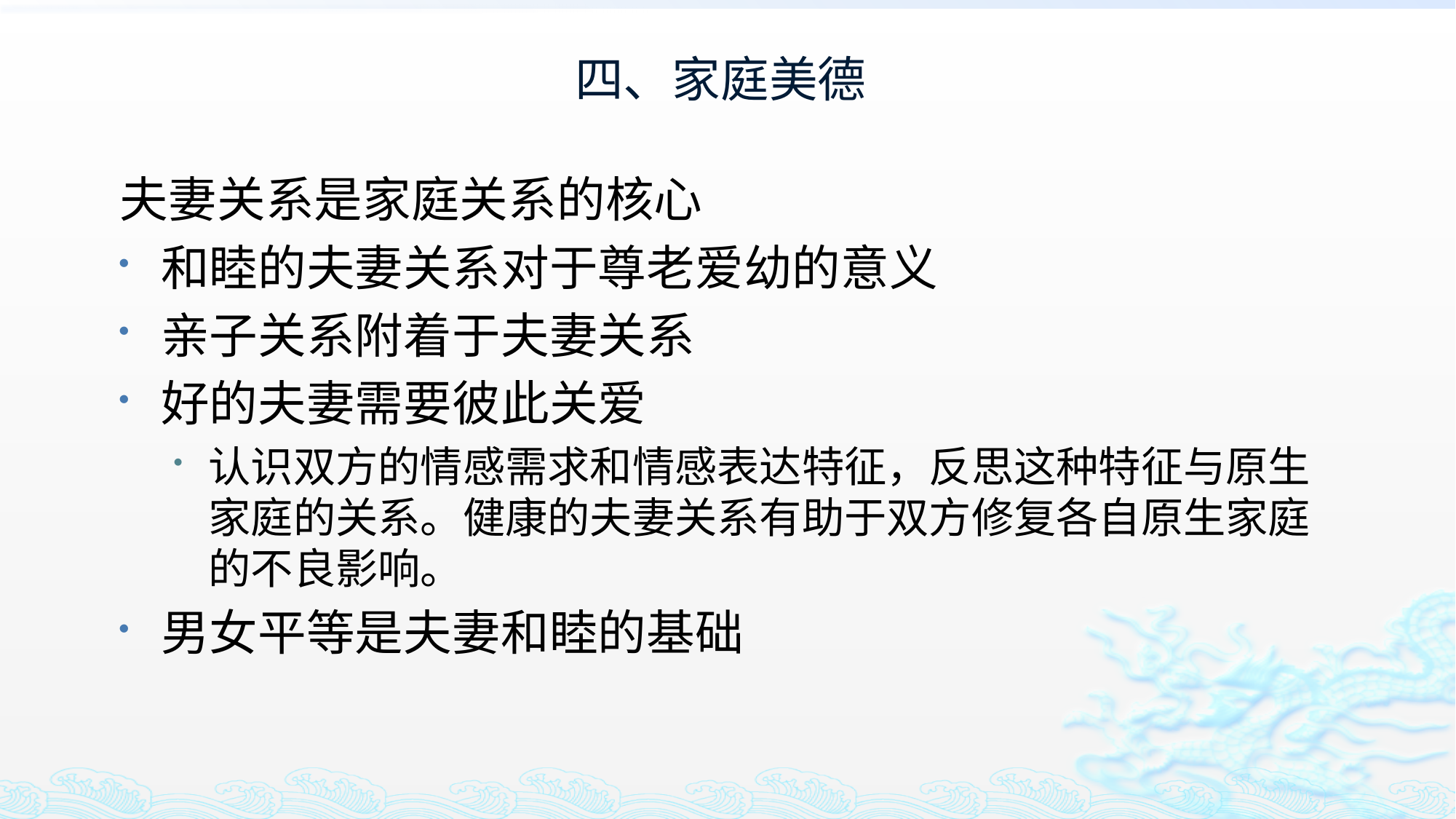

# 四、家庭美德
夫妻关系是家庭关系的核心
和睦的夫妻关系对于尊老爱幼的意义
亲子关系附着于夫妻关系
好的夫妻需要彼此关爱
认识双方的情感需求和情感表达特征，反思这种特征与原生家庭的关系。健康的夫妻关系有助于双方修复各自原生家庭的不良影响。
男女平等是夫妻和睦的基础